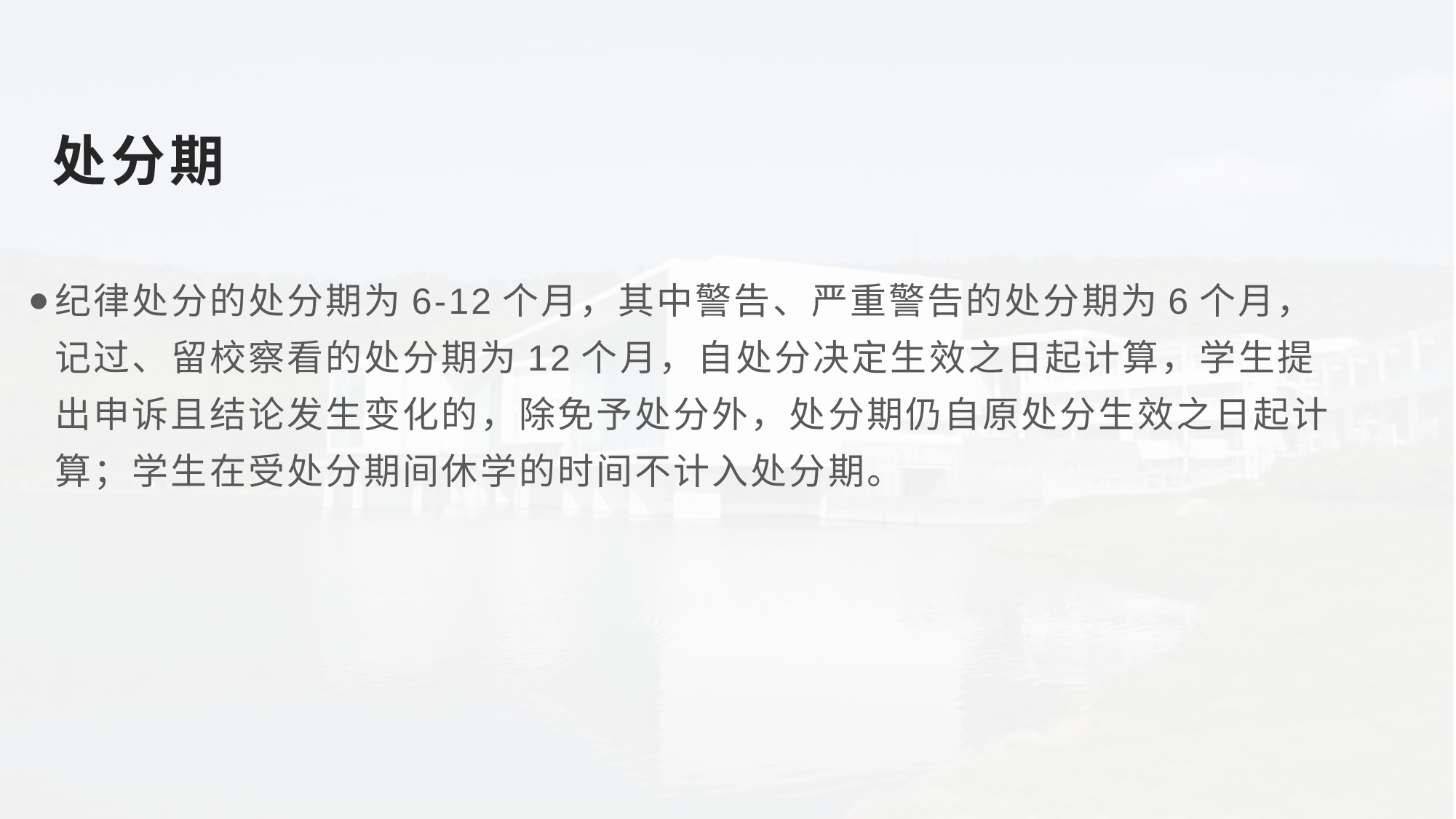

# 处分期
纪律处分的处分期为6-12个月，其中警告、严重警告的处分期为6个月，记过、留校察看的处分期为12个月，自处分决定生效之日起计算，学生提出申诉且结论发生变化的，除免予处分外，处分期仍自原处分生效之日起计算；学生在受处分期间休学的时间不计入处分期。